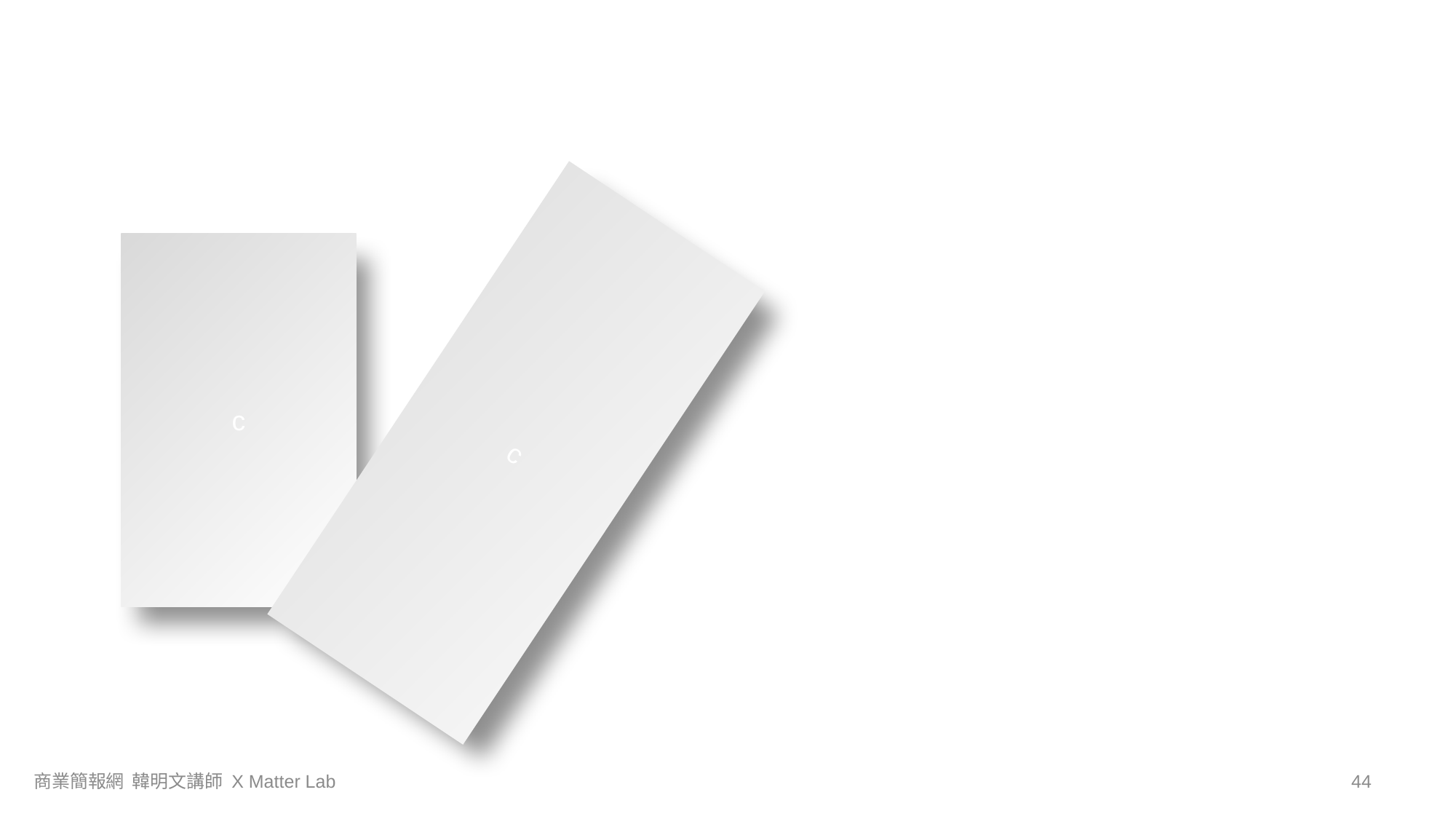

c

c

商業簡報網  韓明文講師 X Matter Lab
44